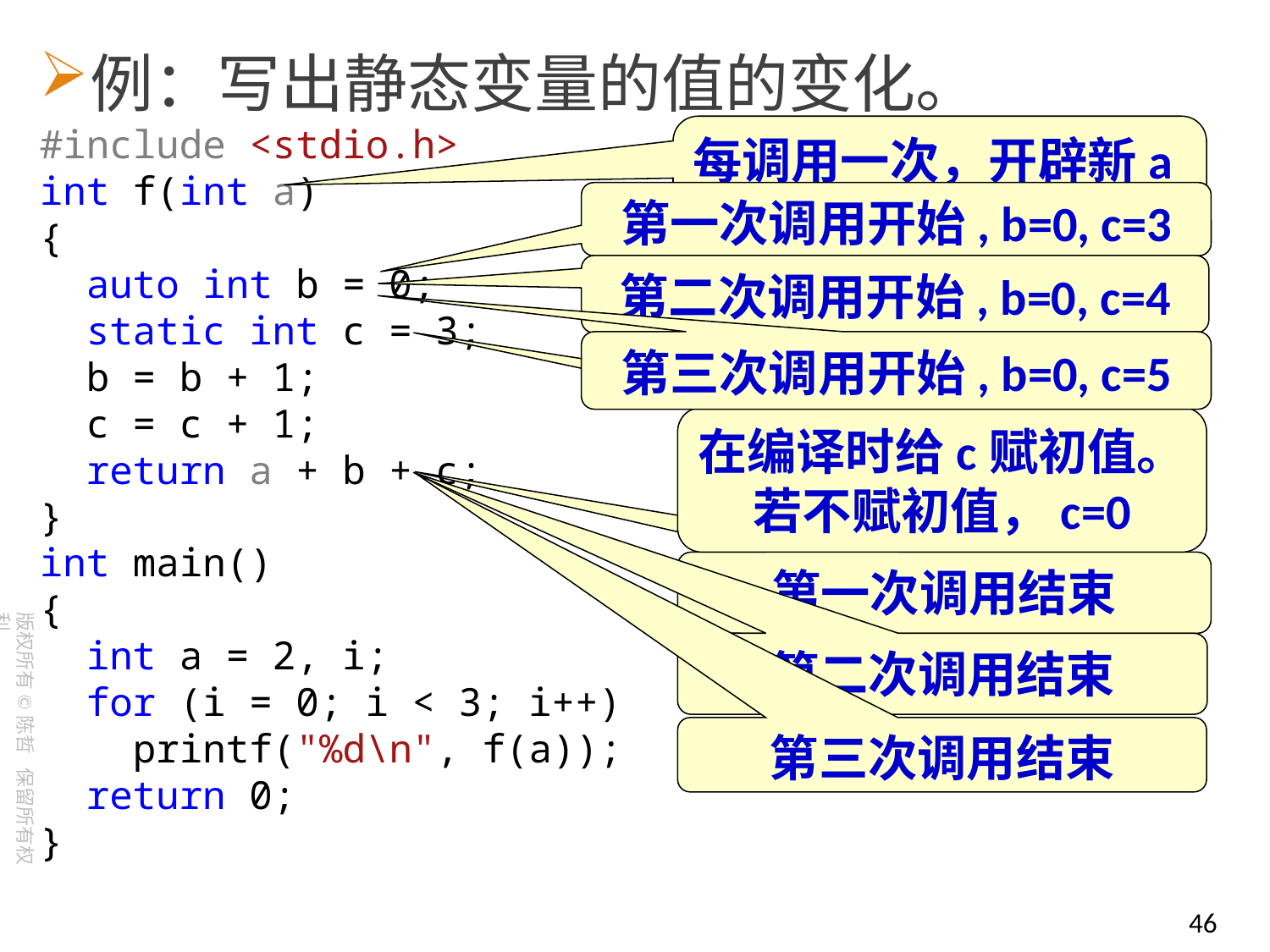

例：写出静态变量的值的变化。
#include <stdio.h>
int f(int a)
{
  auto int b = 0;
  static int c = 3;
  b = b + 1;
  c = c + 1;
  return a + b + c;
}
int main()
{
  int a = 2, i;
  for (i = 0; i < 3; i++)
    printf("%d\n", f(a));
  return 0;
}
每调用一次，开辟新a和b，但c不是
第一次调用开始, b=0, c=3
第二次调用开始, b=0, c=4
第三次调用开始, b=0, c=5
在编译时给c赋初值。
若不赋初值，c=0

第一次调用结束
第二次调用结束
第三次调用结束
46